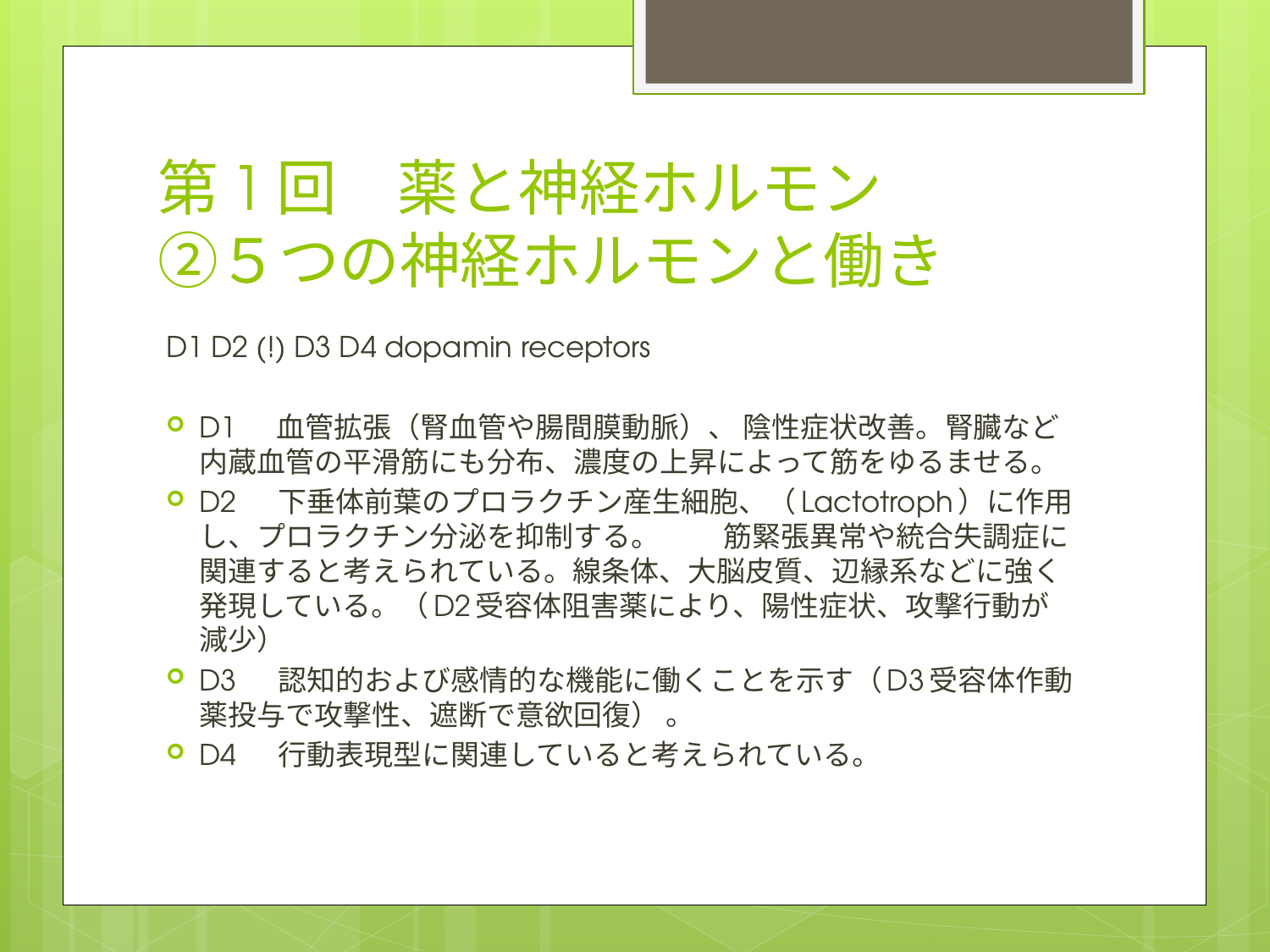

# 第1回　薬と神経ホルモン ②５つの神経ホルモンと働き
D1 D2 (!) D3 D4 dopamin receptors

D1　 血管拡張（腎血管や腸間膜動脈）、 陰性症状改善。腎臓など内蔵血管の平滑筋にも分布、濃度の上昇によって筋をゆるませる。
D2 　下垂体前葉のプロラクチン産生細胞、（Lactotroph）に作用し、プロラクチン分泌を抑制する。 　　筋緊張異常や統合失調症に関連すると考えられている。線条体、大脳皮質、辺縁系などに強く発現している。（D2受容体阻害薬により、陽性症状、攻撃行動が減少）
D3 　認知的および感情的な機能に働くことを示す（D3受容体作動薬投与で攻撃性、遮断で意欲回復） 。
D4 　行動表現型に関連していると考えられている。